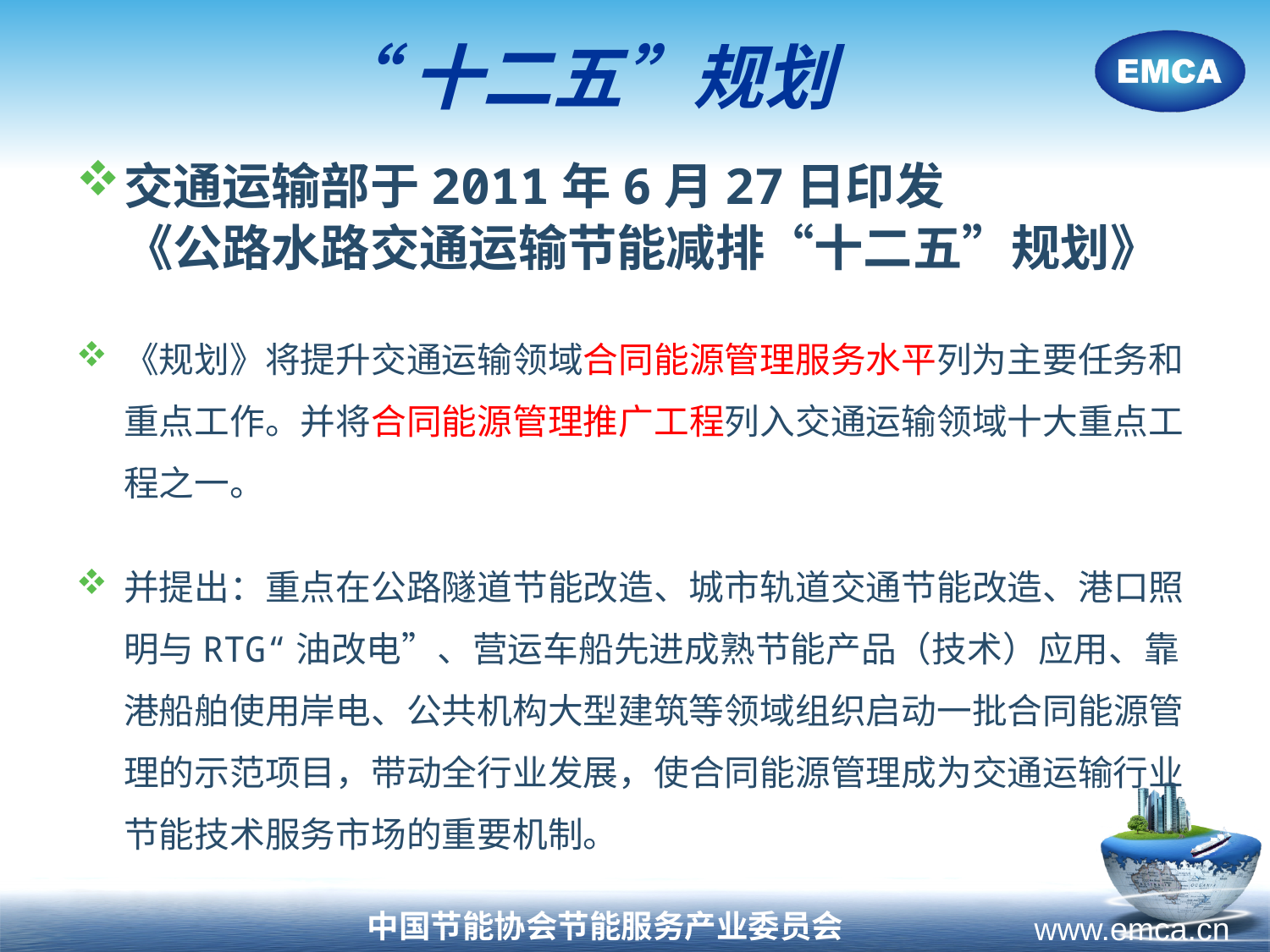

“十二五”规划
交通运输部于2011年6月27日印发
《公路水路交通运输节能减排“十二五”规划》
《规划》将提升交通运输领域合同能源管理服务水平列为主要任务和重点工作。并将合同能源管理推广工程列入交通运输领域十大重点工程之一。
并提出：重点在公路隧道节能改造、城市轨道交通节能改造、港口照明与RTG“油改电”、营运车船先进成熟节能产品（技术）应用、靠港船舶使用岸电、公共机构大型建筑等领域组织启动一批合同能源管理的示范项目，带动全行业发展，使合同能源管理成为交通运输行业节能技术服务市场的重要机制。

53